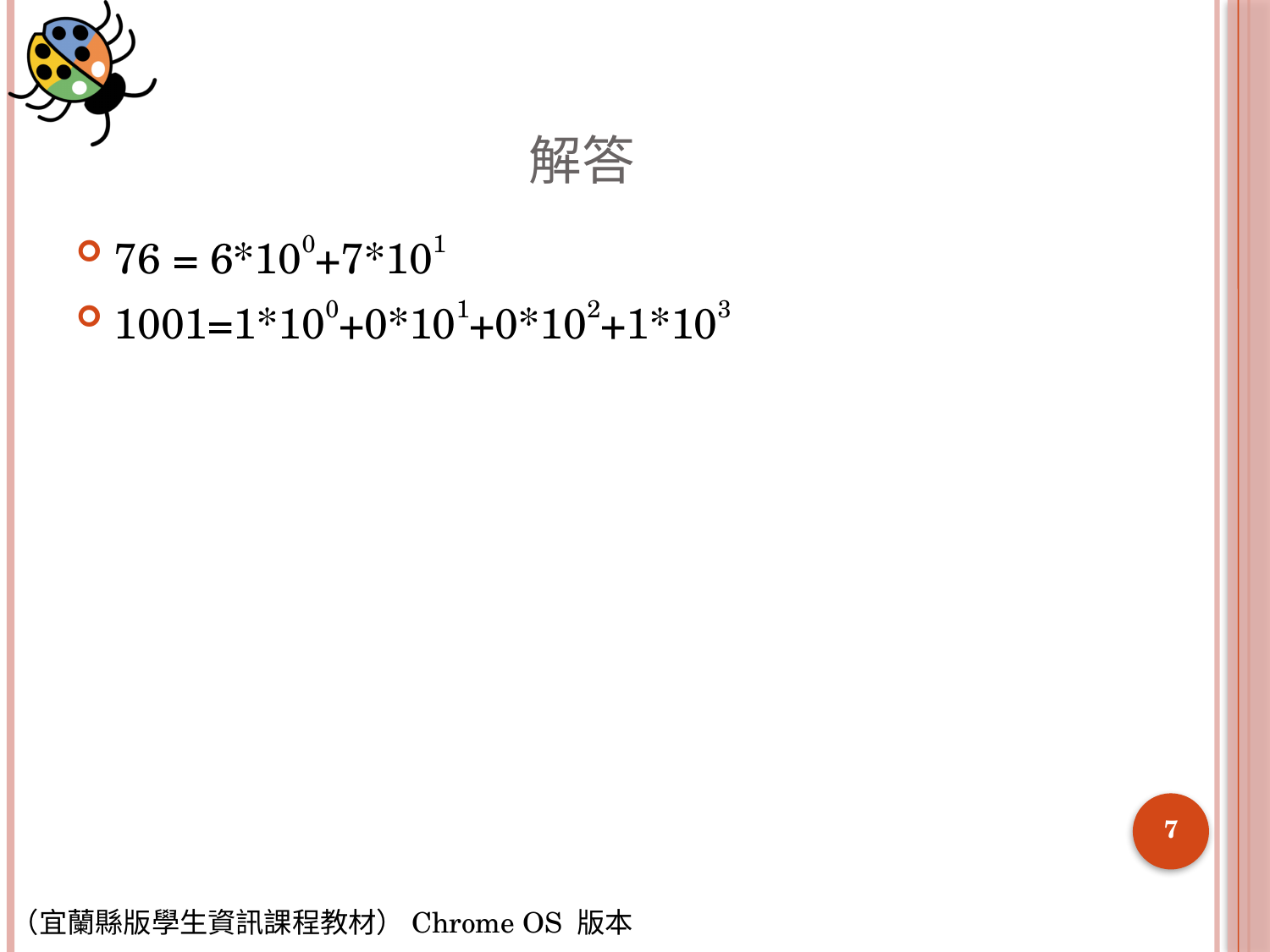

# 解答
76 = 6*100+7*101
1001=1*100+0*101+0*102+1*103

7